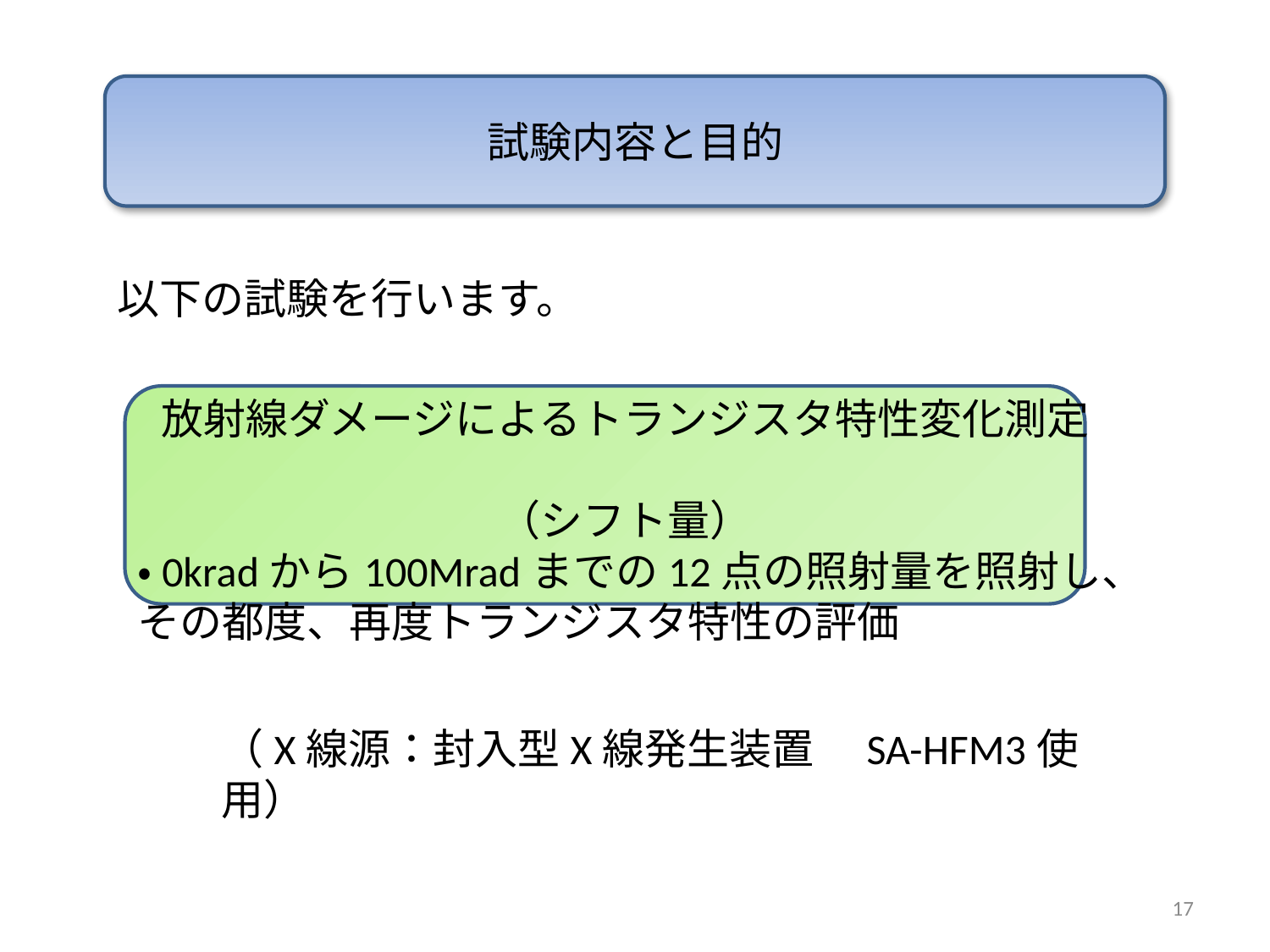

試験内容と目的
以下の試験を行います。

放射線ダメージによるトランジスタ特性変化測定
　　　　　　　　　　　　　　　　　　　　　　　（シフト量）
・0kradから100Mradまでの12点の照射量を照射し、
その都度、再度トランジスタ特性の評価
（X線源：封入型X線発生装置　SA-HFM3使用）
17